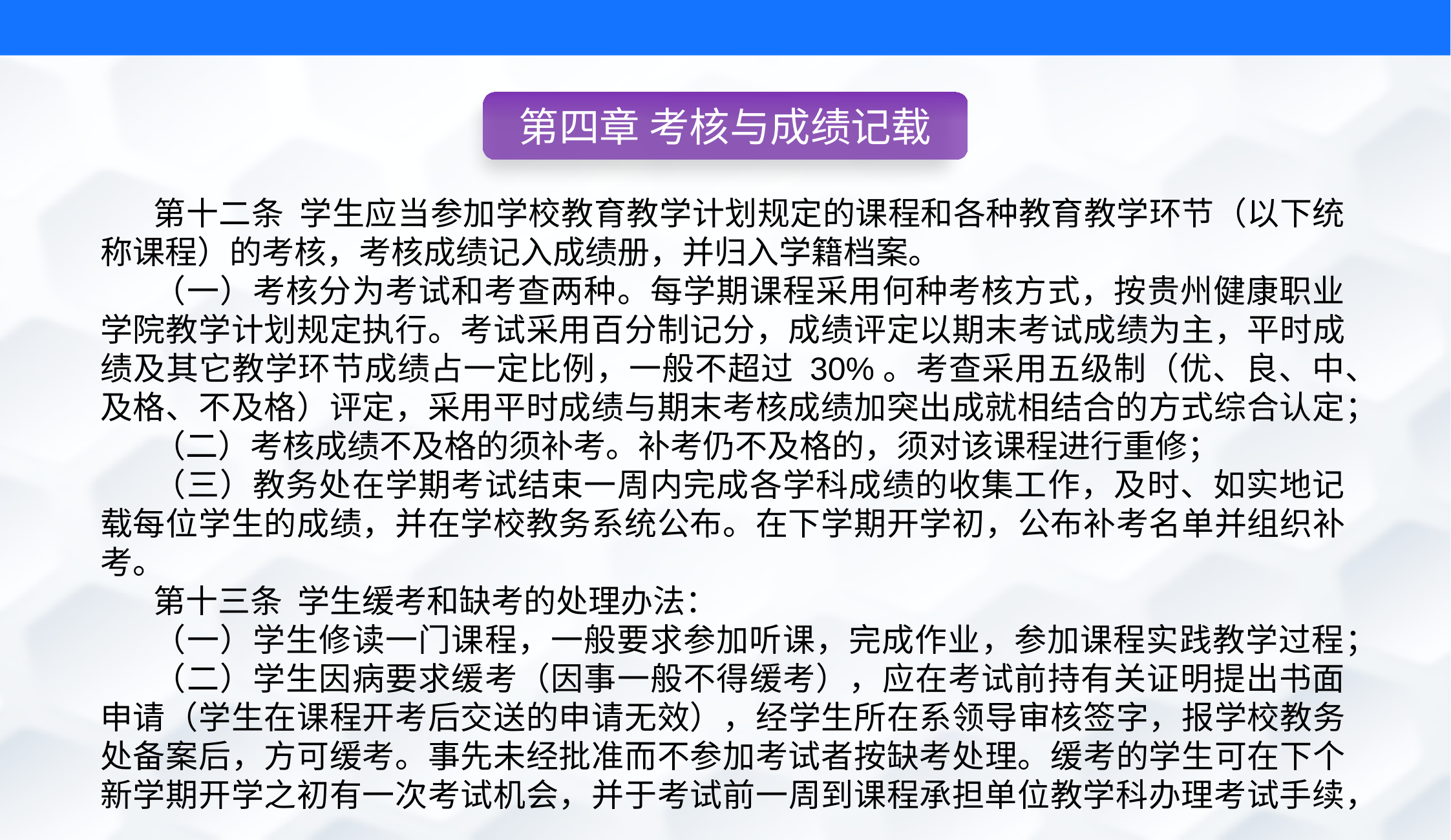

第四章 考核与成绩记载
第十二条  学生应当参加学校教育教学计划规定的课程和各种教育教学环节（以下统称课程）的考核，考核成绩记入成绩册，并归入学籍档案。
（一）考核分为考试和考查两种。每学期课程采用何种考核方式，按贵州健康职业学院教学计划规定执行。考试采用百分制记分，成绩评定以期末考试成绩为主，平时成绩及其它教学环节成绩占一定比例，一般不超过 30%。考查采用五级制（优、良、中、及格、不及格）评定，采用平时成绩与期末考核成绩加突出成就相结合的方式综合认定；
（二）考核成绩不及格的须补考。补考仍不及格的，须对该课程进行重修；
（三）教务处在学期考试结束一周内完成各学科成绩的收集工作，及时、如实地记载每位学生的成绩，并在学校教务系统公布。在下学期开学初，公布补考名单并组织补考。
第十三条  学生缓考和缺考的处理办法：
（一）学生修读一门课程，一般要求参加听课，完成作业，参加课程实践教学过程；
（二）学生因病要求缓考（因事一般不得缓考），应在考试前持有关证明提出书面申请（学生在课程开考后交送的申请无效），经学生所在系领导审核签字，报学校教务处备案后，方可缓考。事先未经批准而不参加考试者按缺考处理。缓考的学生可在下个新学期开学之初有一次考试机会，并于考试前一周到课程承担单位教学科办理考试手续，